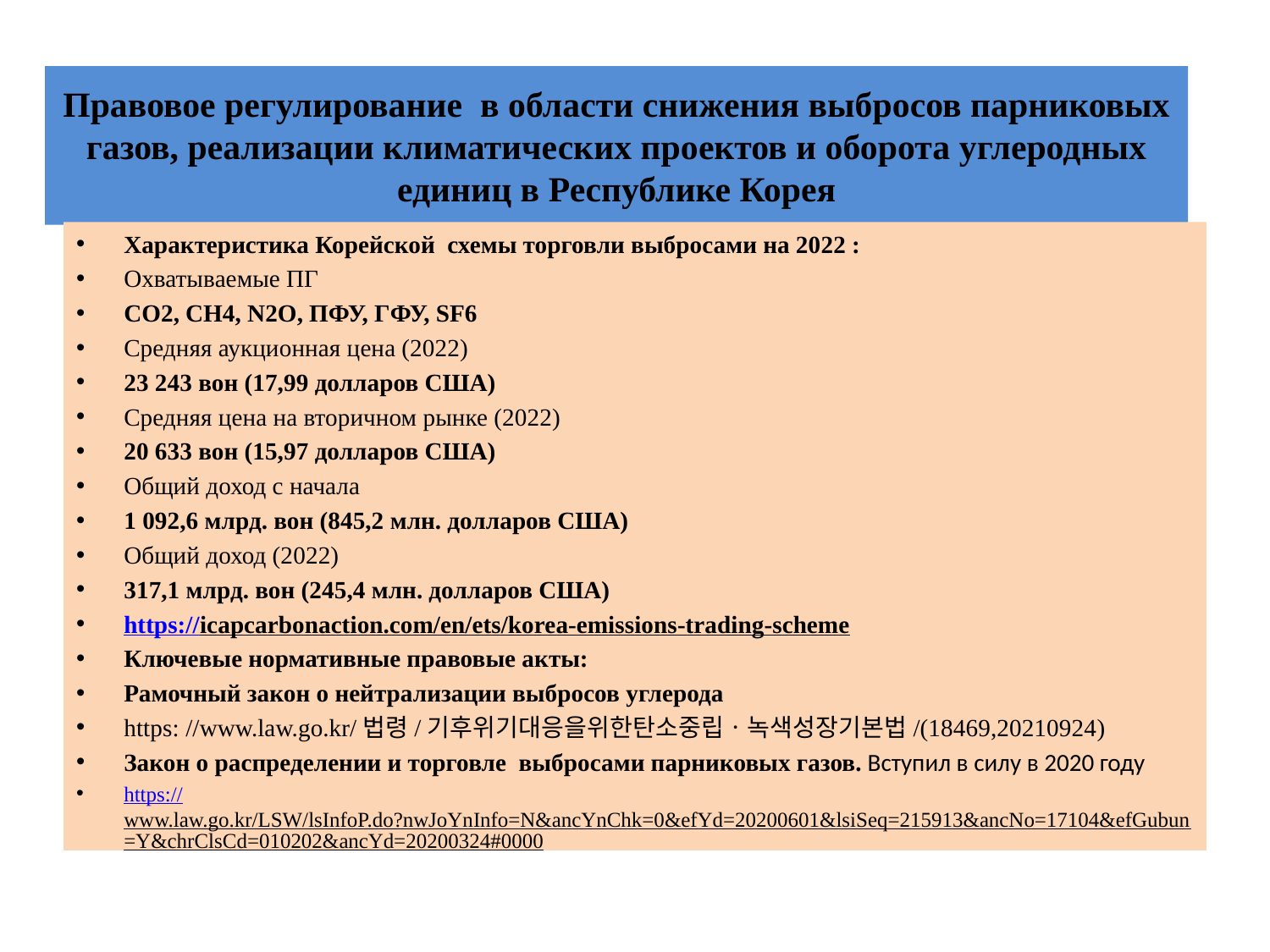

# Правовое регулирование  в области снижения выбросов парниковых газов, реализации климатических проектов и оборота углеродных единиц в Республике Корея
Характеристика Корейской  схемы торговли выбросами на 2022 :
Охватываемые ПГ
CO2, CH4, N2O, ПФУ, ГФУ, SF6
Средняя аукционная цена (2022)
23 243 вон (17,99 долларов США)
Средняя цена на вторичном рынке (2022)
20 633 вон (15,97 долларов США)
Общий доход с начала
1 092,6 млрд. вон (845,2 млн. долларов США)
Общий доход (2022)
317,1 млрд. вон (245,4 млн. долларов США)
https://icapcarbonaction.com/en/ets/korea-emissions-trading-scheme
Ключевые нормативные правовые акты:
Рамочный закон о нейтрализации выбросов углерода
https: //www.law.go.kr/법령/기후위기대응을위한탄소중립ㆍ녹색성장기본법/(18469,20210924)
Закон о распределении и торговле  выбросами парниковых газов. Вступил в силу в 2020 году
https://www.law.go.kr/LSW/lsInfoP.do?nwJoYnInfo=N&ancYnChk=0&efYd=20200601&lsiSeq=215913&ancNo=17104&efGubun=Y&chrClsCd=010202&ancYd=20200324#0000